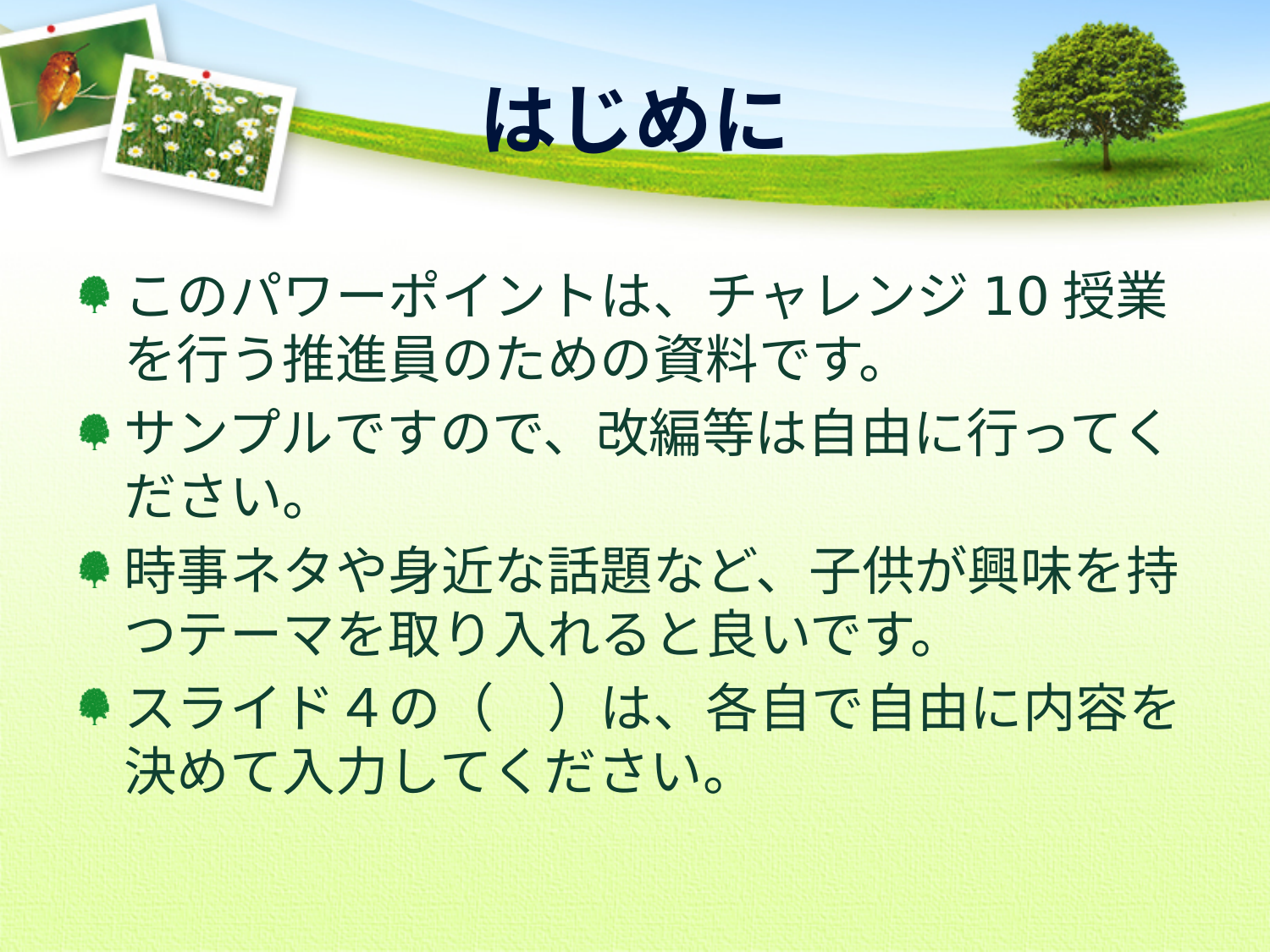

# はじめに
このパワーポイントは、チャレンジ10授業を行う推進員のための資料です。
サンプルですので、改編等は自由に行ってください。
時事ネタや身近な話題など、子供が興味を持つテーマを取り入れると良いです。
スライド４の（　）は、各自で自由に内容を決めて入力してください。